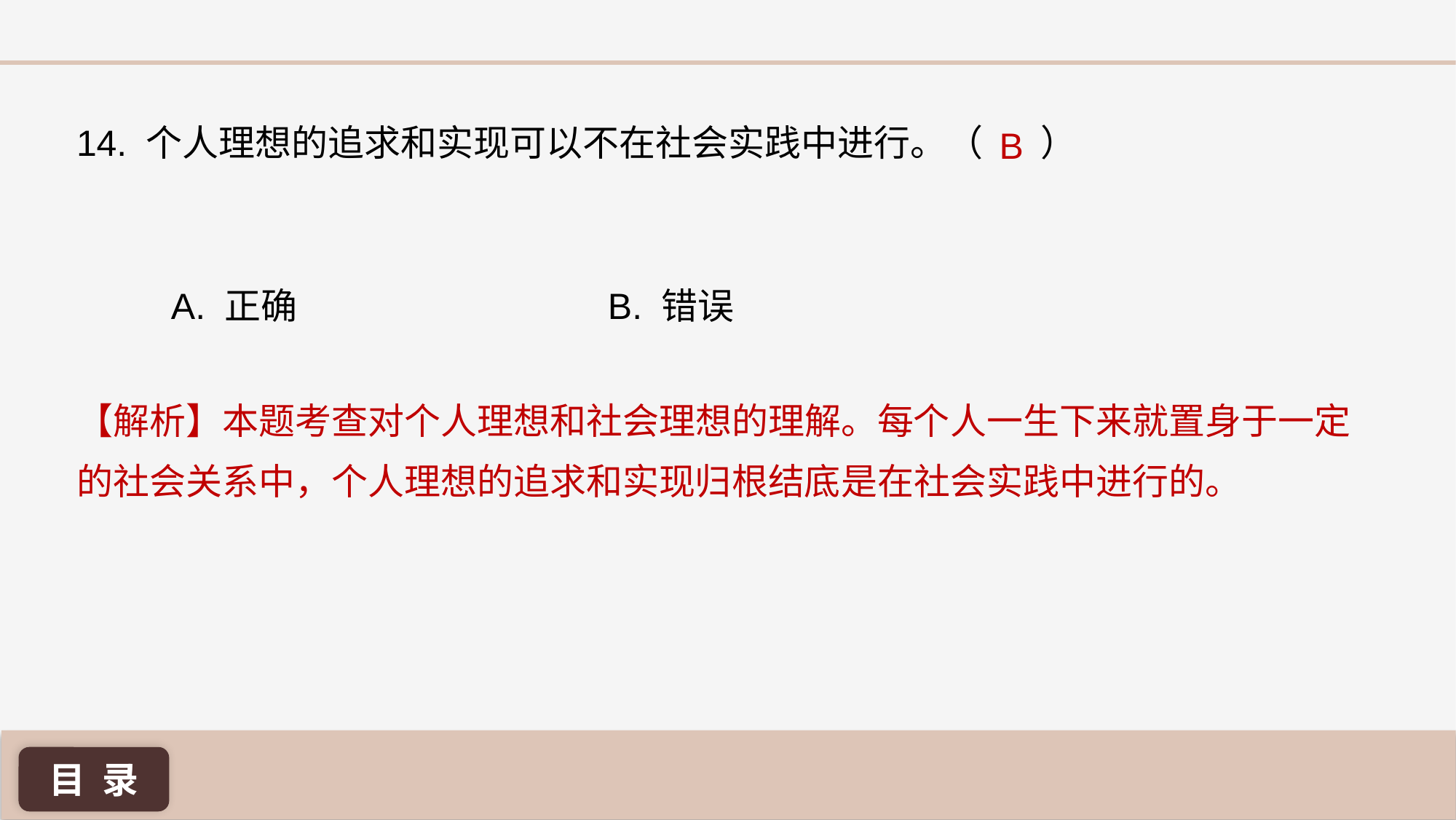

B
14. 个人理想的追求和实现可以不在社会实践中进行。（       ）
A. 正确 			B. 错误
【解析】本题考查对个人理想和社会理想的理解。每个人一生下来就置身于一定的社会关系中，个人理想的追求和实现归根结底是在社会实践中进行的。